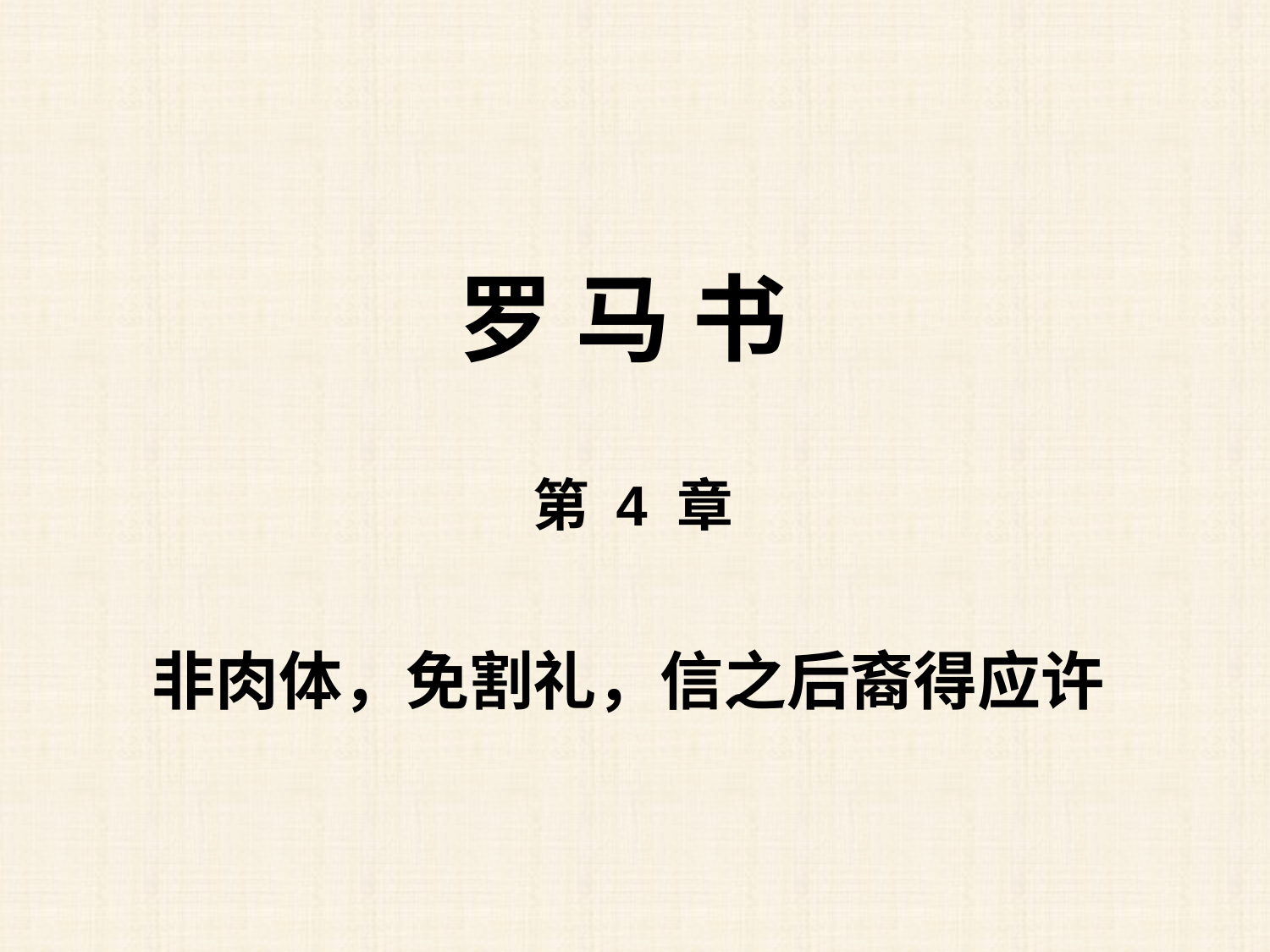

罗 马 书
第 4 章
非肉体，免割礼，信之后裔得应许